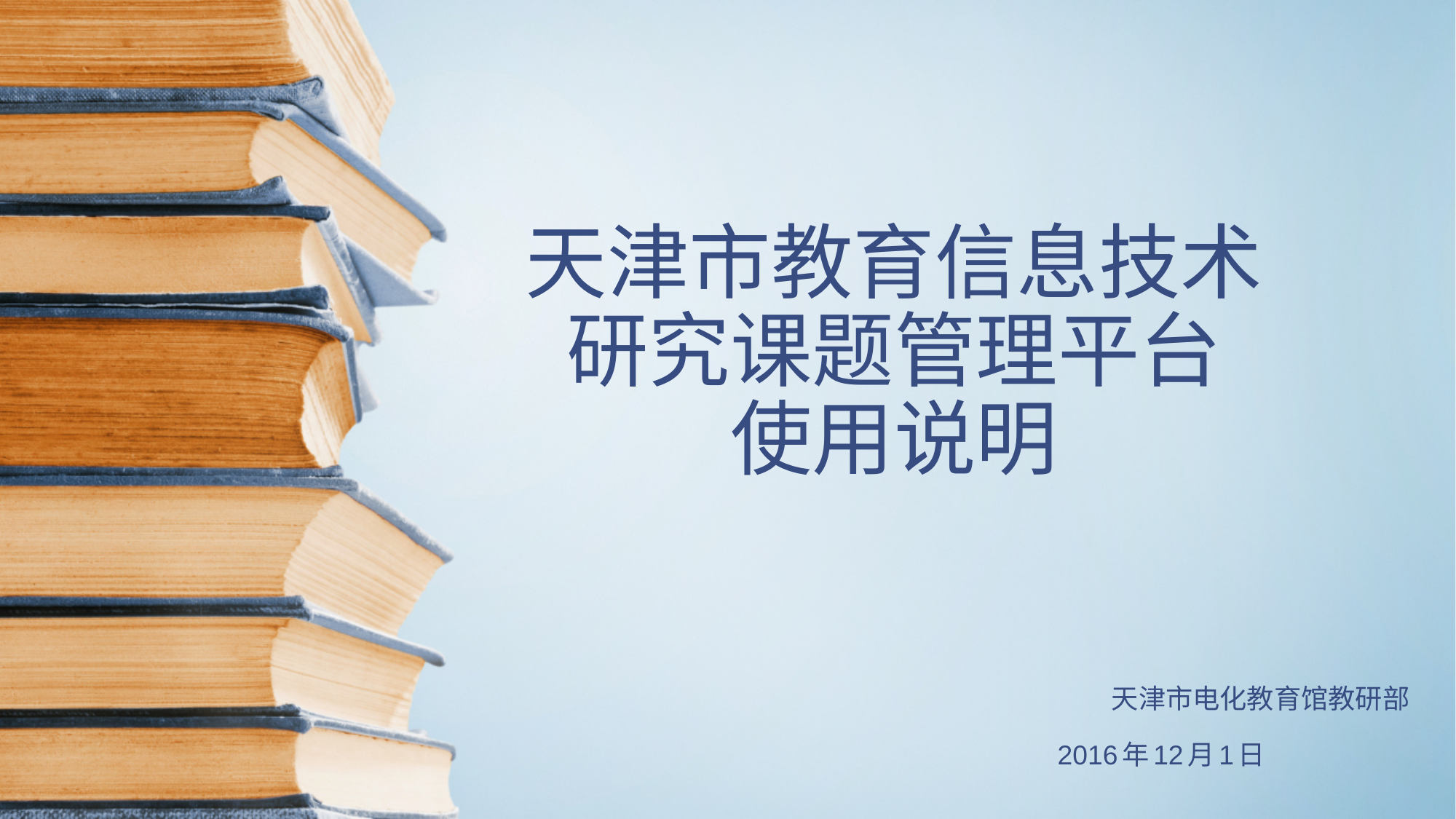

# 天津市教育信息技术研究课题管理平台 使用说明

天津市电化教育馆教研部
                                                                 2016年12月1日